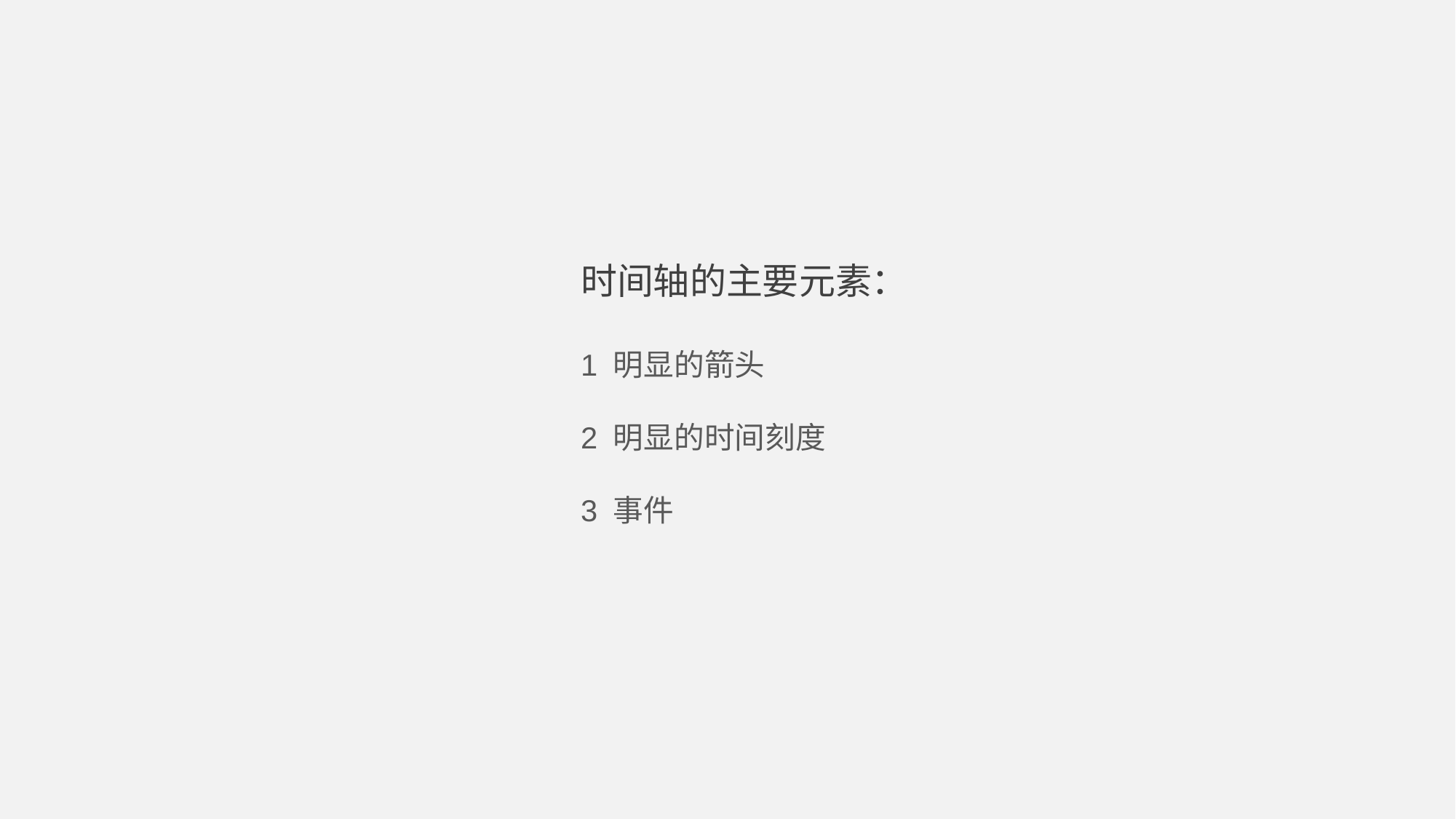

时间轴的主要元素：

1 明显的箭头

2 明显的时间刻度

3 事件